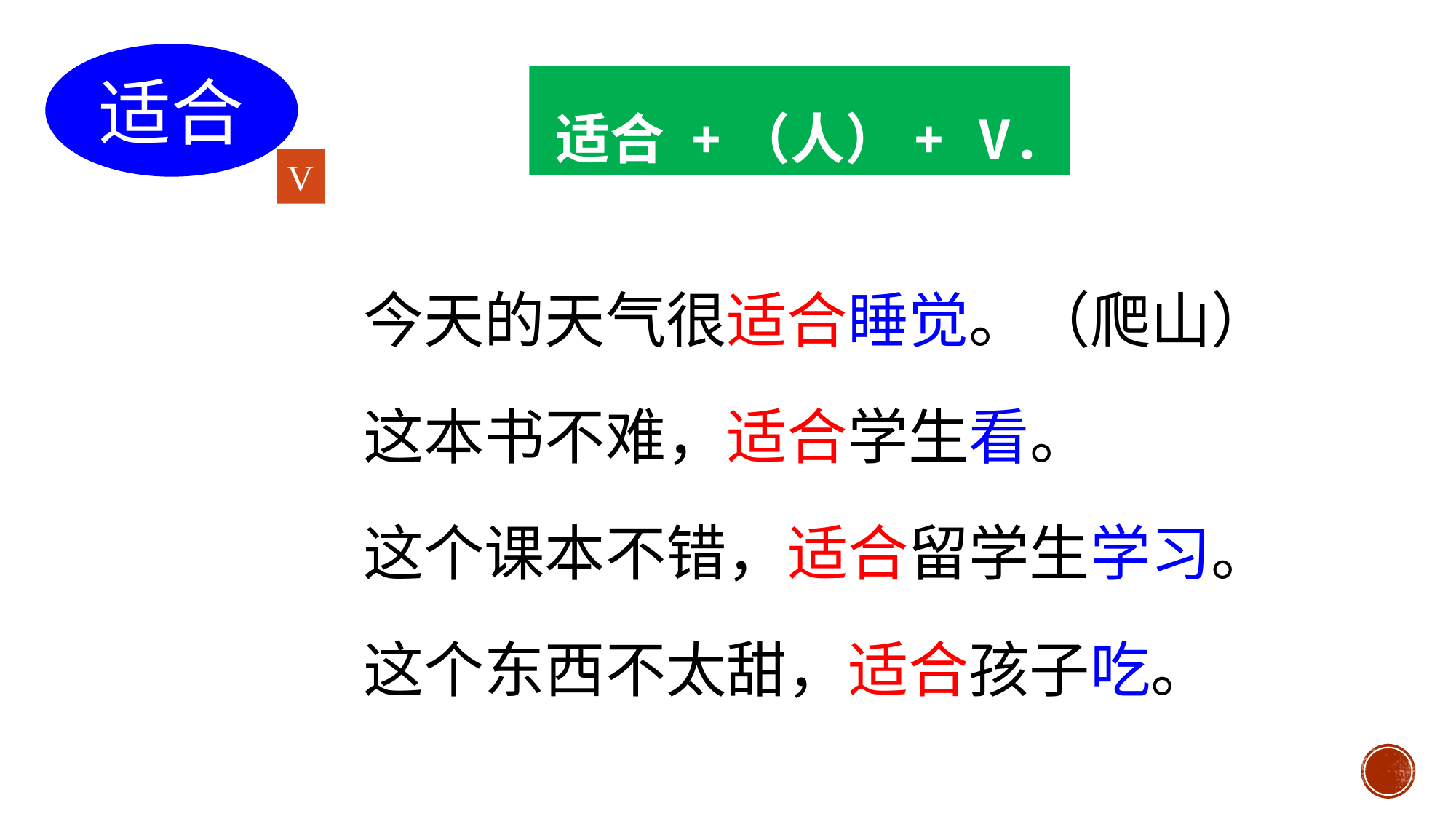

适合
适合 +（人）+ V.
V
今天的天气很适合睡觉。（爬山）
这本书不难，适合学生看。
这个课本不错，适合留学生学习。
这个东西不太甜，适合孩子吃。